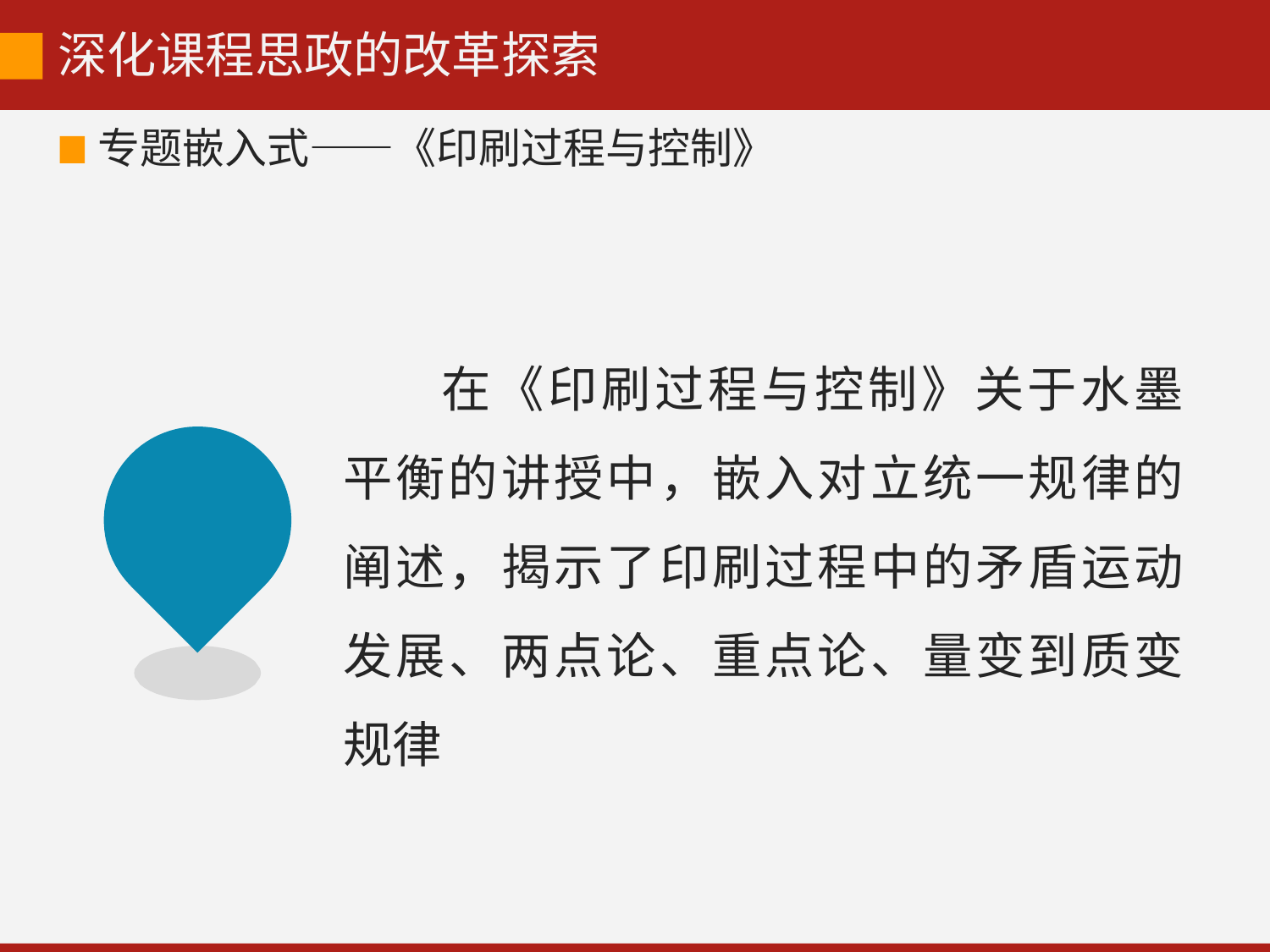

# 深化课程思政的改革探索
专题嵌入式——《印刷过程与控制》

在《印刷过程与控制》关于水墨 平衡的讲授中，嵌入对立统一规律的 阐述，揭示了印刷过程中的矛盾运动 发展、两点论、重点论、量变到质变 规律